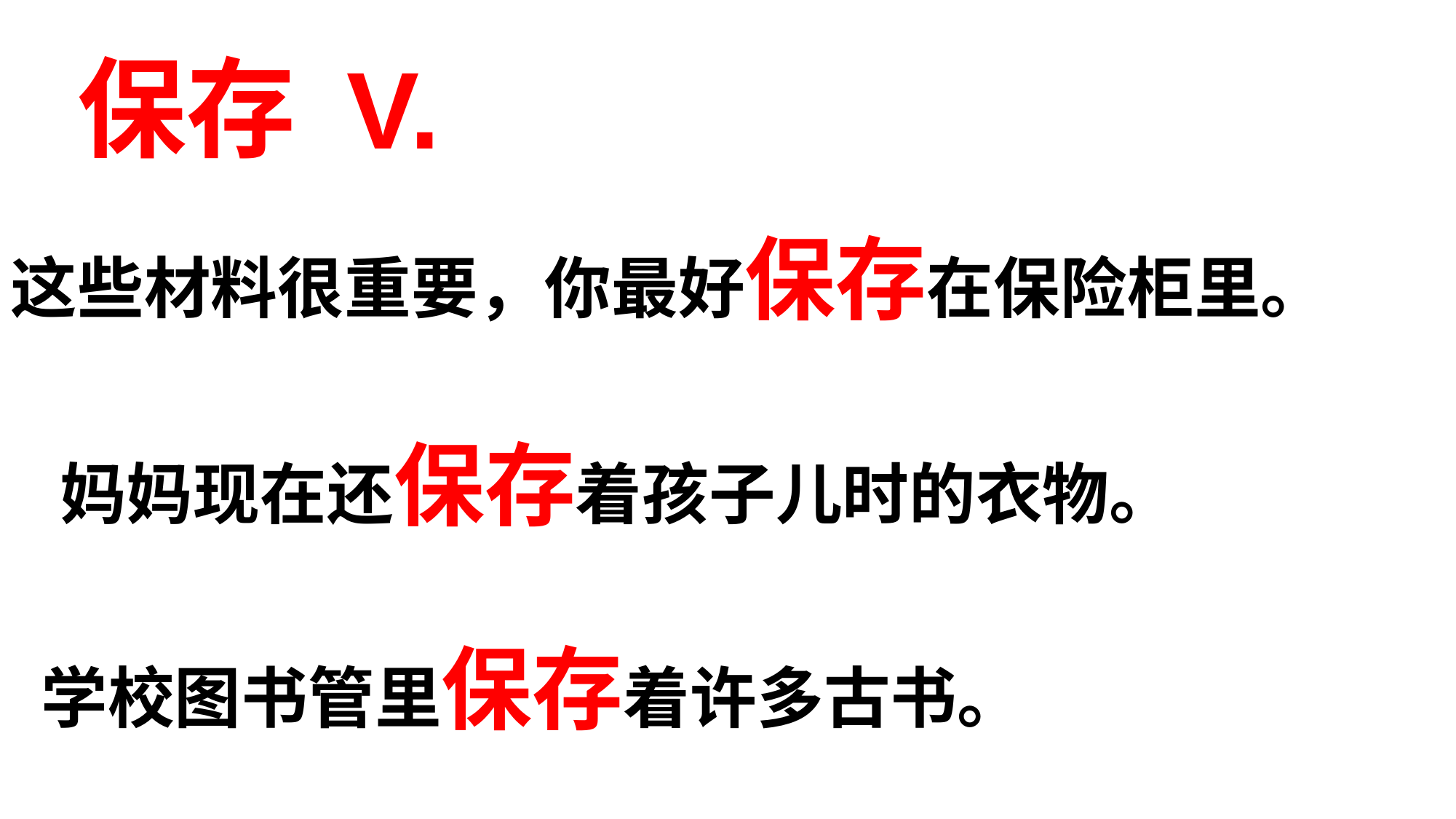

保存 V.

这些材料很重要，你最好保存在保险柜里。
妈妈现在还保存着孩子儿时的衣物。
学校图书管里保存着许多古书。